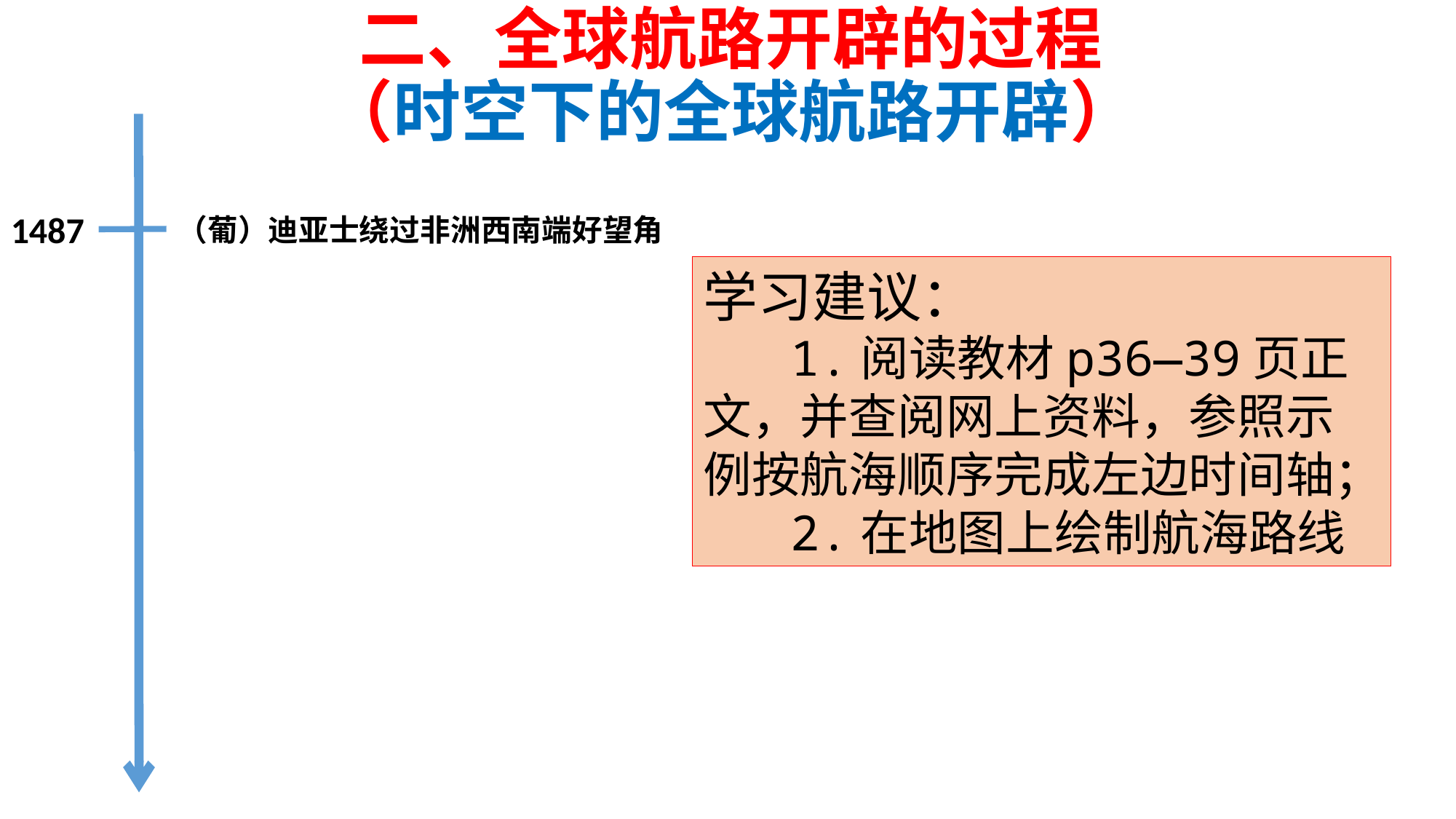

二、全球航路开辟的过程
（时空下的全球航路开辟）
 （
1487
（葡）迪亚士绕过非洲西南端好望角
学习建议：
   1.阅读教材p36—39页正文，并查阅网上资料，参照示例按航海顺序完成左边时间轴；
   2.在地图上绘制航海路线